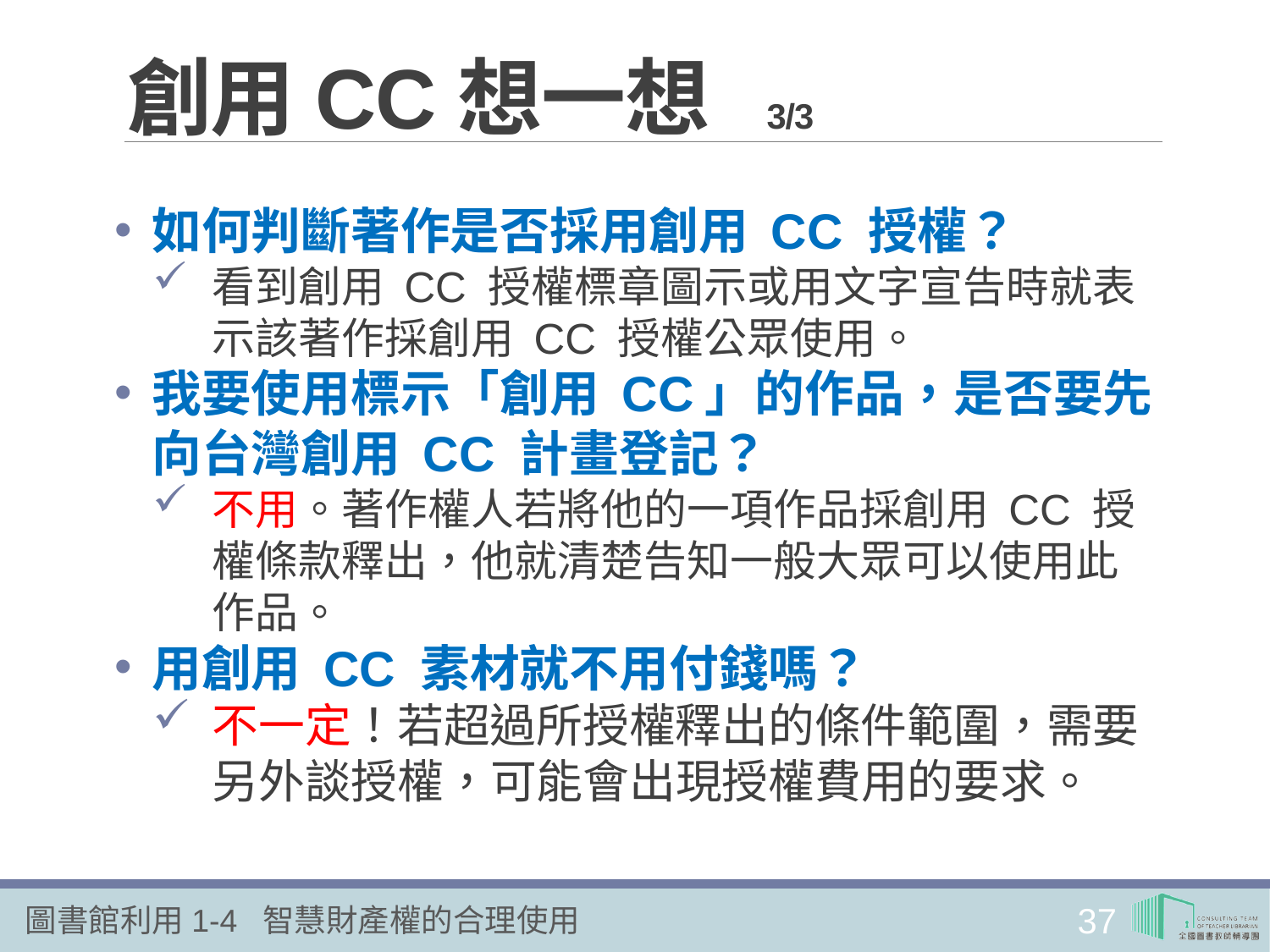

# 創用CC想一想  3/3
如何判斷著作是否採用創用 CC 授權？
看到創用 CC 授權標章圖示或用文字宣告時就表示該著作採創用 CC 授權公眾使用。
我要使用標示「創用 CC」的作品，是否要先向台灣創用 CC 計畫登記？
不用。著作權人若將他的一項作品採創用 CC 授權條款釋出，他就清楚告知一般大眾可以使用此作品。
用創用 CC 素材就不用付錢嗎？
不一定！若超過所授權釋出的條件範圍，需要另外談授權，可能會出現授權費用的要求。